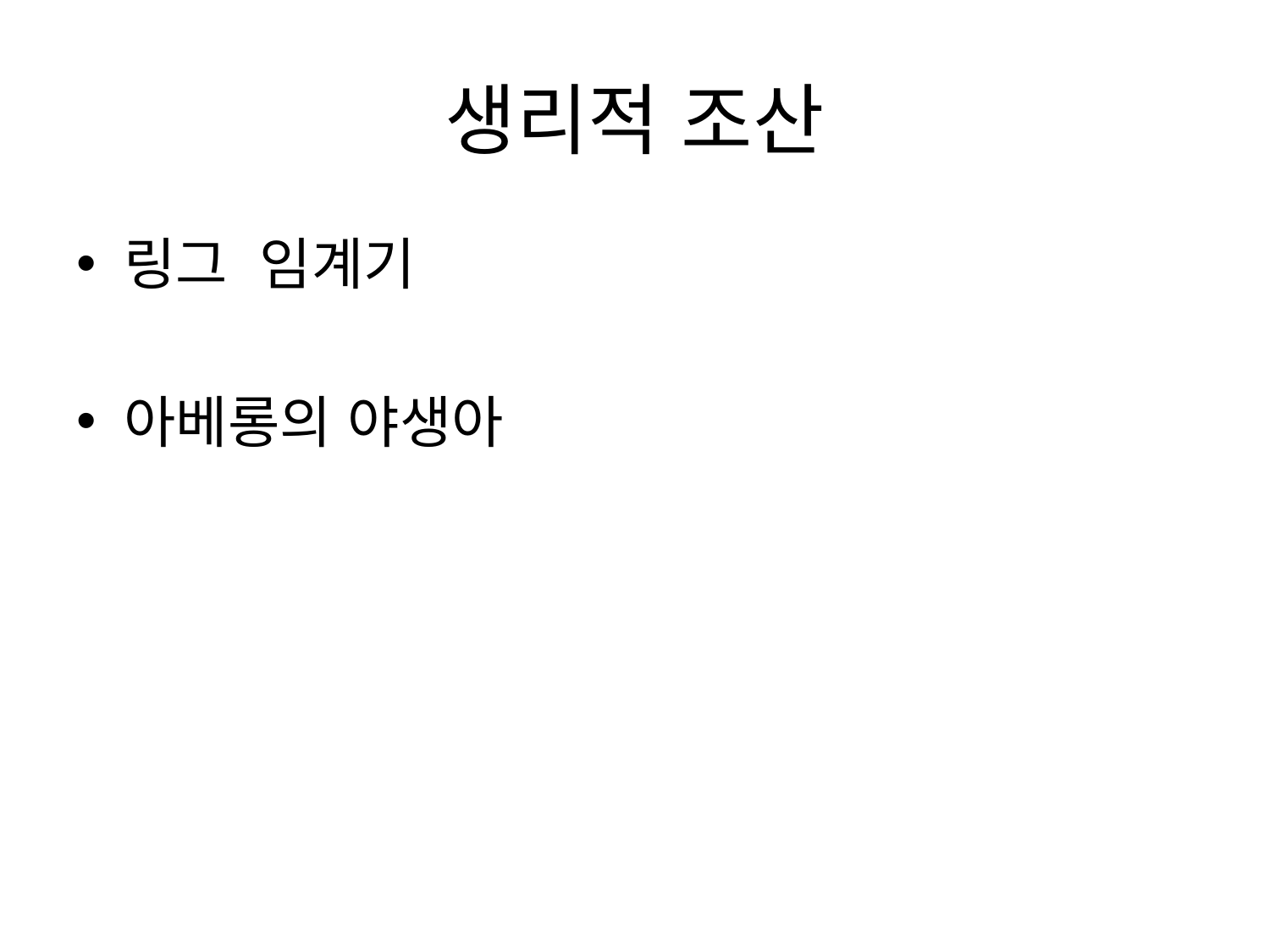

# 생리적 조산
링그  임계기

아베롱의 야생아